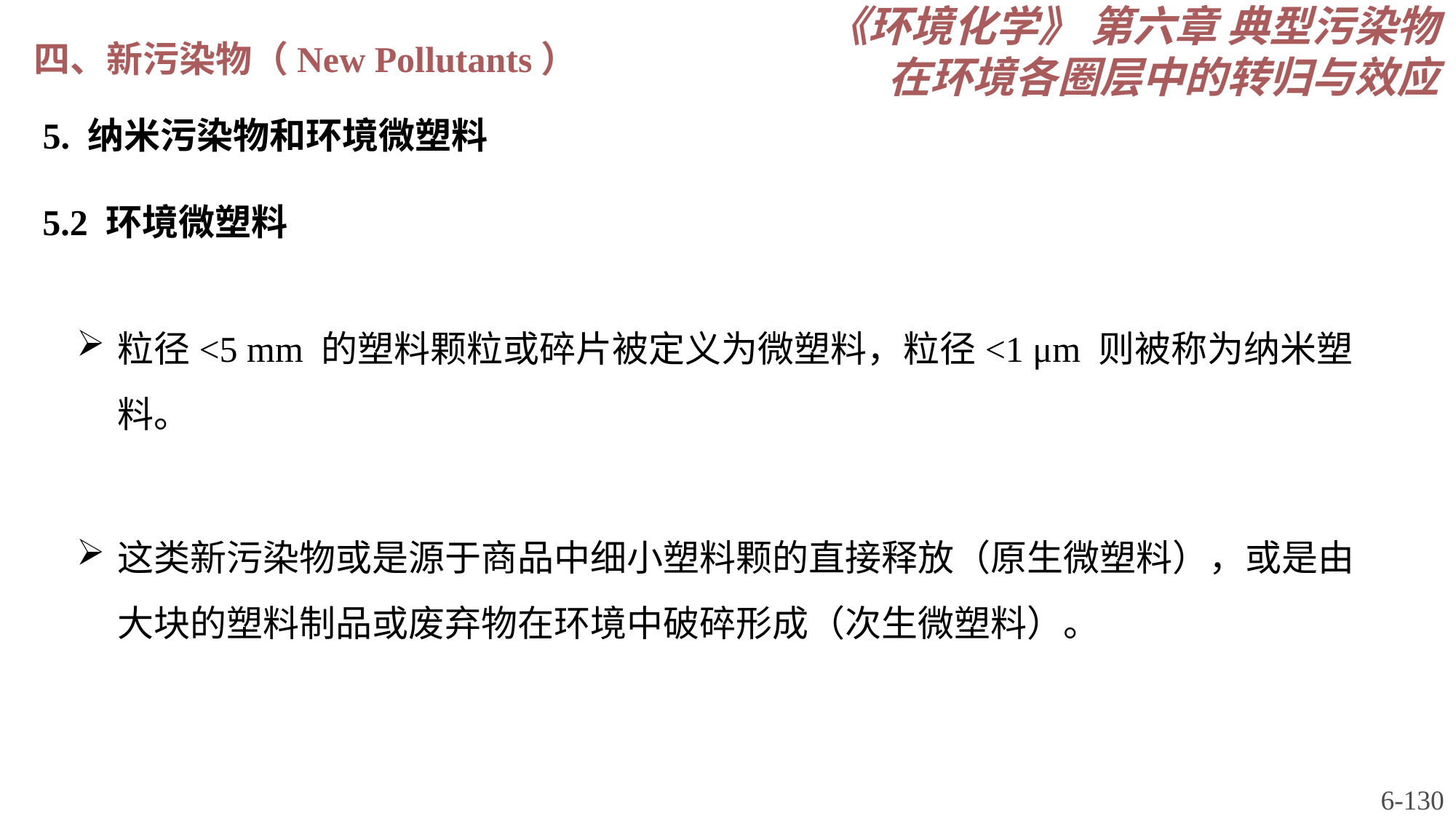

《环境化学》 第六章 典型污染物在环境各圈层中的转归与效应
四、新污染物（New Pollutants）
5. 纳米污染物和环境微塑料
5.2 环境微塑料
粒径<5 mm 的塑料颗粒或碎片被定义为微塑料，粒径<1 μm 则被称为纳米塑料。

这类新污染物或是源于商品中细小塑料颗的直接释放（原生微塑料），或是由大块的塑料制品或废弃物在环境中破碎形成（次生微塑料）。
6-130